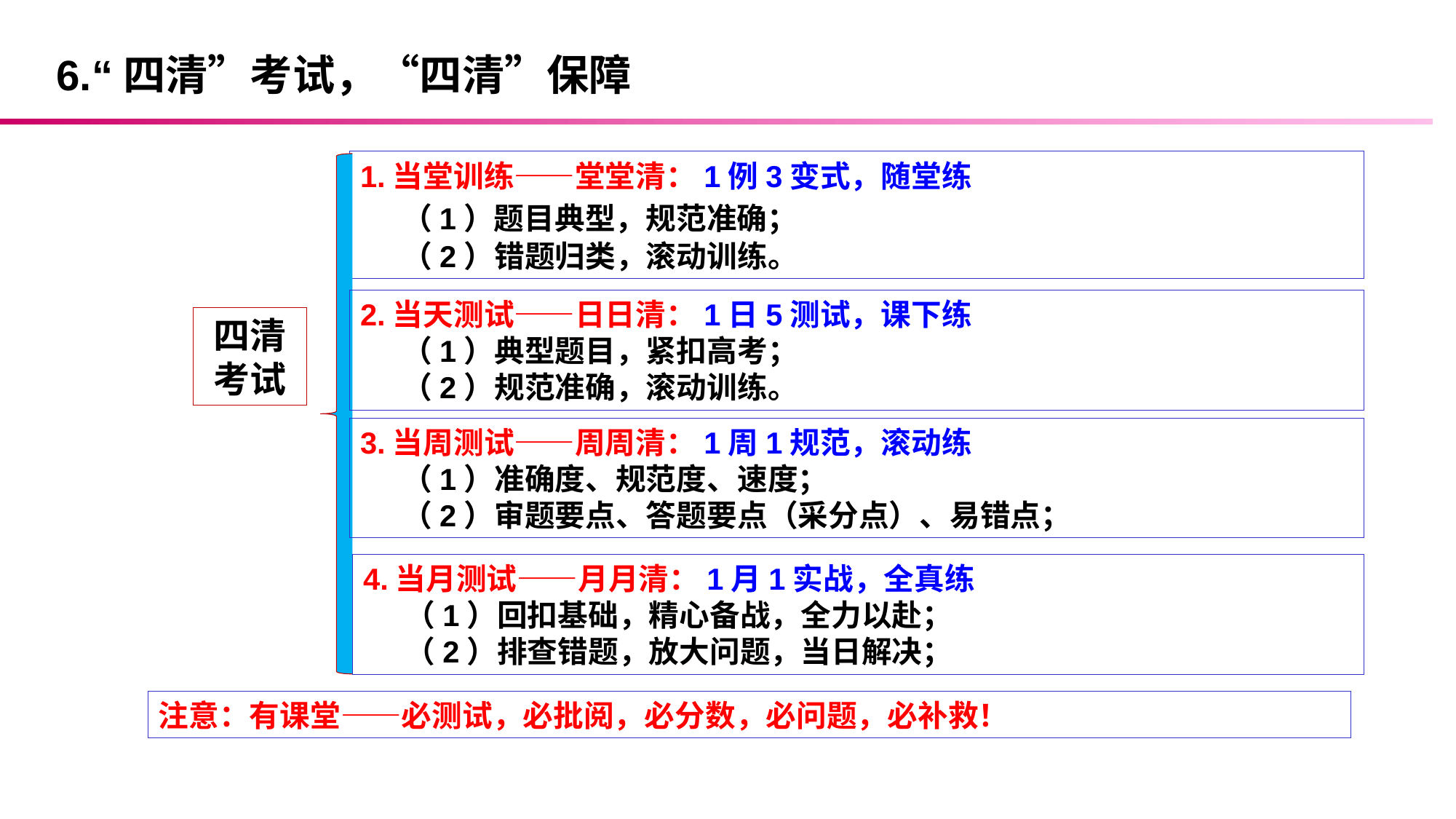

6.“四清”考试，“四清”保障
`
1.当堂训练——堂堂清：1例3变式，随堂练
    （1）题目典型，规范准确；
     （2）错题归类，滚动训练。

四清考试
2.当天测试——日日清：1日5测试，课下练
     （1）典型题目，紧扣高考；
     （2）规范准确，滚动训练。
3.当周测试——周周清：1周1规范，滚动练
     （1）准确度、规范度、速度；
     （2）审题要点、答题要点（采分点）、易错点；
4.当月测试——月月清：1月1实战，全真练
     （1）回扣基础，精心备战，全力以赴；
     （2）排查错题，放大问题，当日解决；
注意：有课堂——必测试，必批阅，必分数，必问题，必补救！